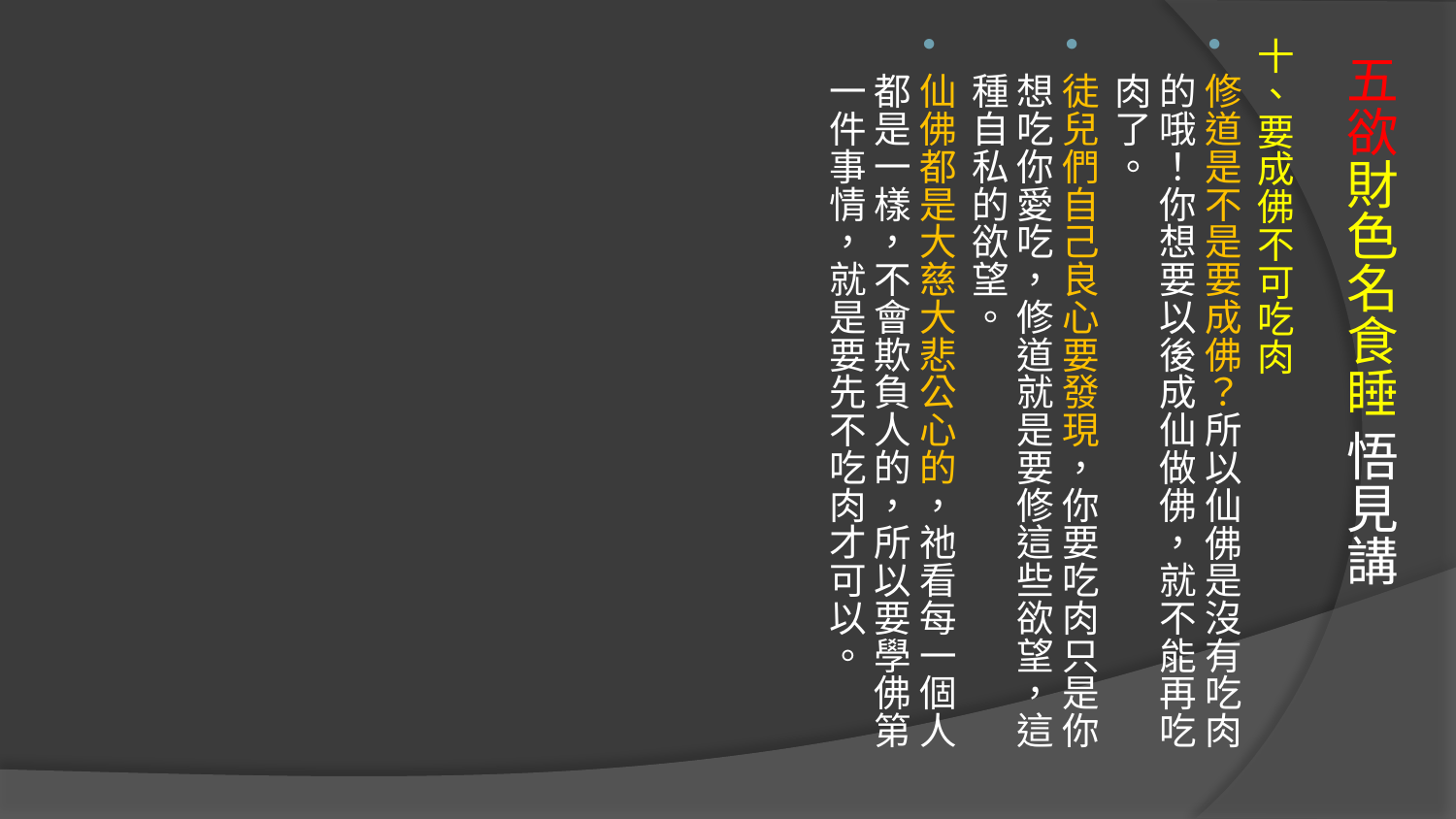

十、要成佛不可吃肉
修道是不是要成佛？所以仙佛是沒有吃肉的哦！你想要以後成仙做佛，就不能再吃肉了。
徒兒們自己良心要發現，你要吃肉只是你想吃你愛吃，修道就是要修這些欲望，這種自私的欲望。
仙佛都是大慈大悲公心的，祂看每一個人都是一樣，不會欺負人的，所以要學佛第一件事情，就是要先不吃肉才可以。

# 五欲財色名食睡 悟見講